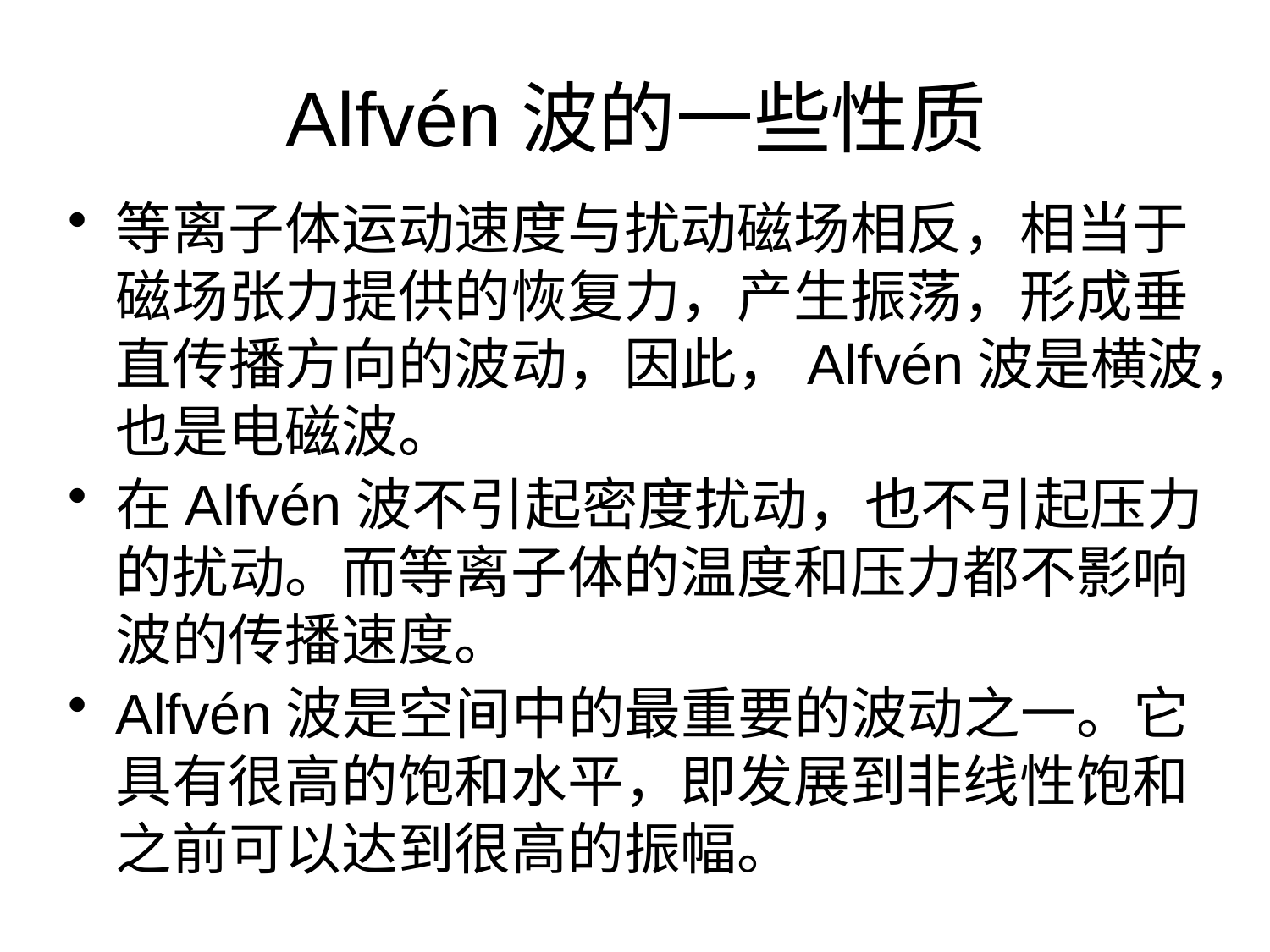

# Alfvén波的一些性质
等离子体运动速度与扰动磁场相反，相当于磁场张力提供的恢复力，产生振荡，形成垂直传播方向的波动，因此，Alfvén波是横波，也是电磁波。
在Alfvén波不引起密度扰动，也不引起压力的扰动。而等离子体的温度和压力都不影响波的传播速度。
Alfvén波是空间中的最重要的波动之一。它具有很高的饱和水平，即发展到非线性饱和之前可以达到很高的振幅。